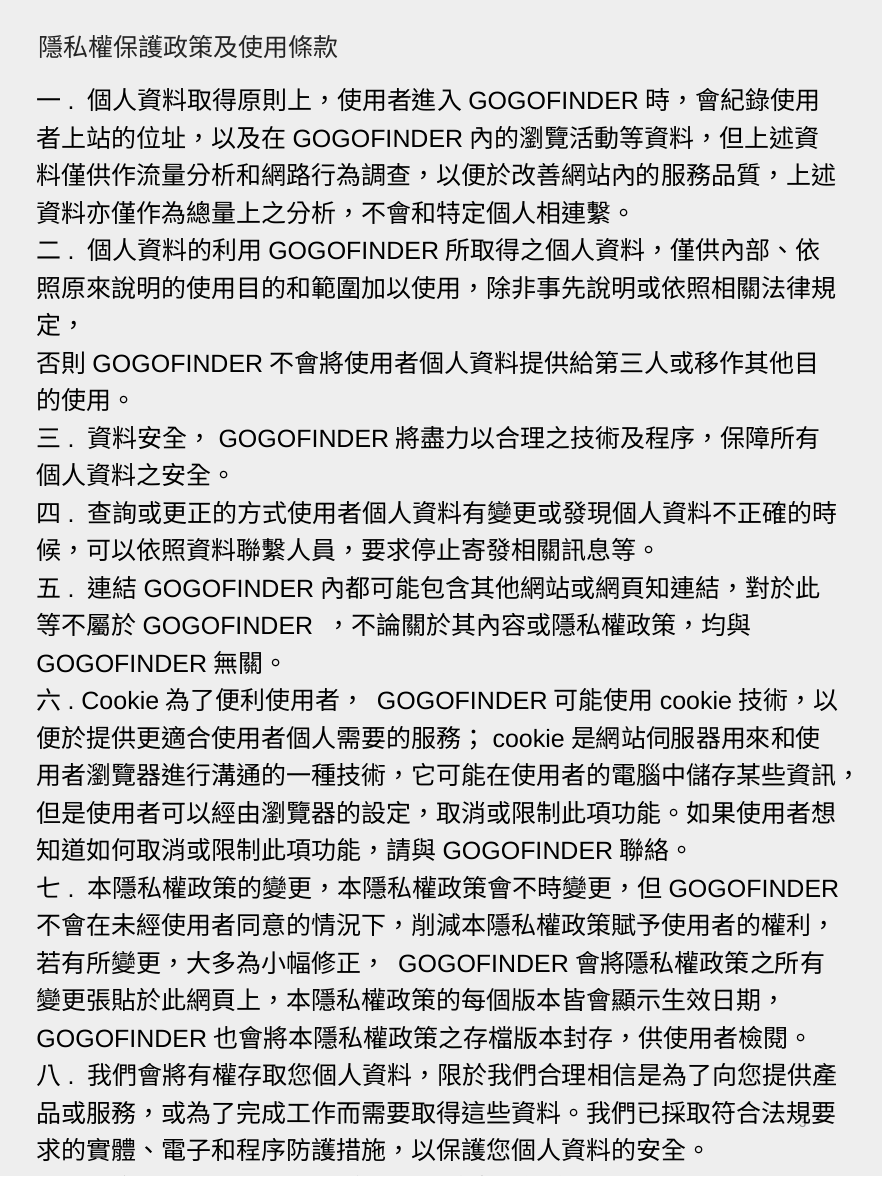

隱私權保護政策及使用條款
一. 個人資料取得原則上，使用者進入GOGOFINDER時，會紀錄使用者上站的位址，以及在GOGOFINDER內的瀏覽活動等資料，但上述資料僅供作流量分析和網路行為調查，以便於改善網站內的服務品質，上述資料亦僅作為總量上之分析，不會和特定個人相連繫。
二. 個人資料的利用GOGOFINDER所取得之個人資料，僅供內部、依照原來說明的使用目的和範圍加以使用，除非事先說明或依照相關法律規定，
否則GOGOFINDER不會將使用者個人資料提供給第三人或移作其他目的使用。
三. 資料安全，GOGOFINDER將盡力以合理之技術及程序，保障所有個人資料之安全。
四. 查詢或更正的方式使用者個人資料有變更或發現個人資料不正確的時候，可以依照資料聯繫人員，要求停止寄發相關訊息等。
五. 連結GOGOFINDER內都可能包含其他網站或網頁知連結，對於此等不屬於GOGOFINDER ，不論關於其內容或隱私權政策，均與GOGOFINDER無關。
六. Cookie為了便利使用者， GOGOFINDER可能使用cookie技術，以便於提供更適合使用者個人需要的服務；cookie是網站伺服器用來和使用者瀏覽器進行溝通的一種技術，它可能在使用者的電腦中儲存某些資訊，但是使用者可以經由瀏覽器的設定，取消或限制此項功能。如果使用者想知道如何取消或限制此項功能，請與GOGOFINDER聯絡。
七. 本隱私權政策的變更，本隱私權政策會不時變更，但GOGOFINDER不會在未經使用者同意的情況下，削減本隱私權政策賦予使用者的權利，若有所變更，大多為小幅修正， GOGOFINDER會將隱私權政策之所有變更張貼於此網頁上，本隱私權政策的每個版本皆會顯示生效日期， GOGOFINDER也會將本隱私權政策之存檔版本封存，供使用者檢閱。
八. 我們會將有權存取您個人資料，限於我們合理相信是為了向您提供產品或服務，或為了完成工作而需要取得這些資料。我們已採取符合法規要求的實體、電子和程序防護措施，以保護您個人資料的安全。
九. 同意GOGOFINDER不定期發送消息至您的電子郵件。
3